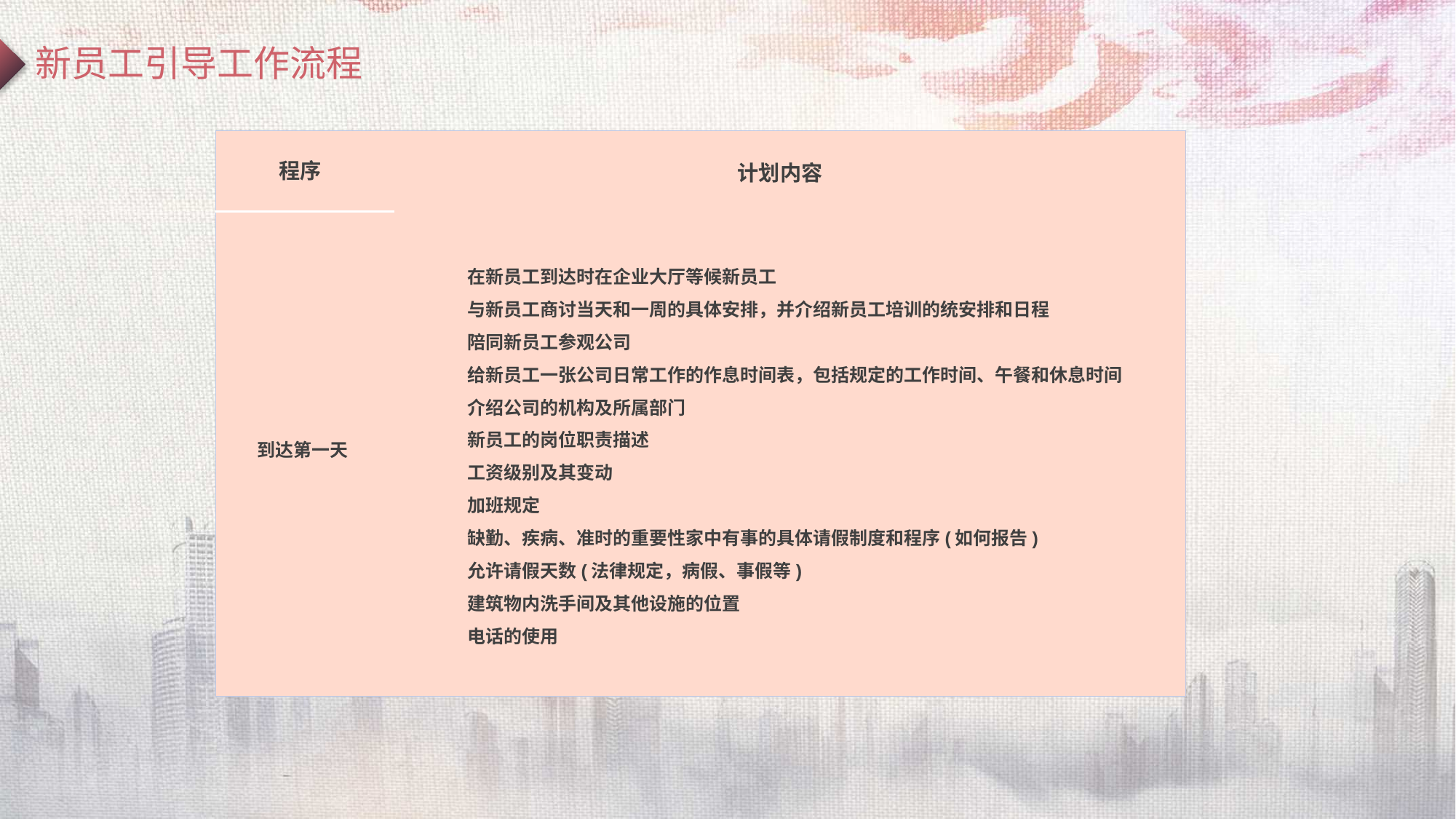

新员工引导工作流程

|  |  |
| --- | --- |
|  |  |
程序
计划内容
在新员工到达时在企业大厅等候新员工
与新员工商讨当天和一周的具体安排，并介绍新员工培训的统安排和日程
陪同新员工参观公司
给新员工一张公司日常工作的作息时间表，包括规定的工作时间、午餐和休息时间
介绍公司的机构及所属部门
新员工的岗位职责描述
工资级别及其变动
加班规定
缺勤、疾病、准时的重要性家中有事的具体请假制度和程序(如何报告)
允许请假天数(法律规定，病假、事假等)
建筑物内洗手间及其他设施的位置
电话的使用
到达第一天